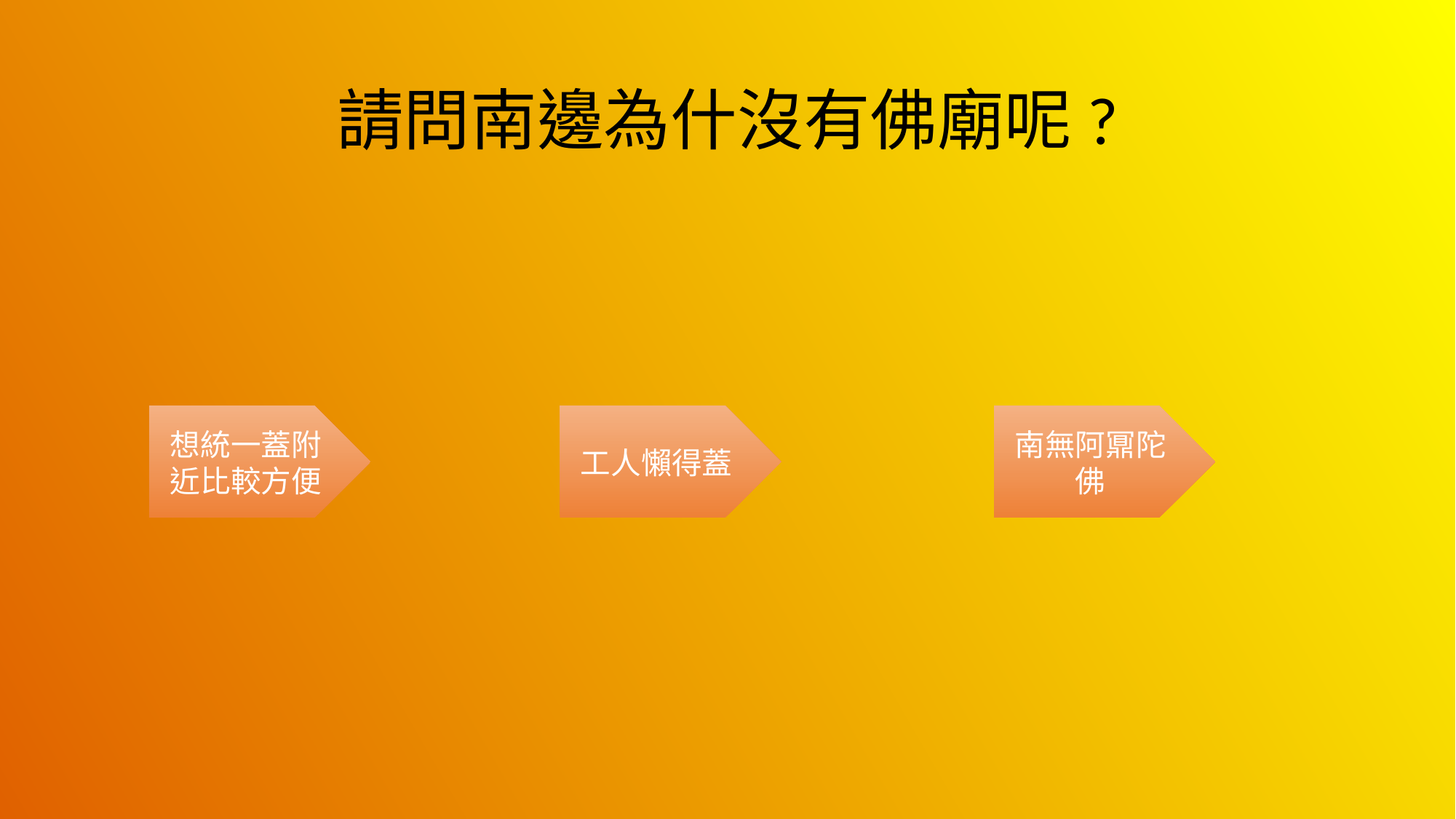

# 請問南邊為什沒有佛廟呢?
想統一蓋附近比較方便
工人懶得蓋
南無阿鼏陀佛